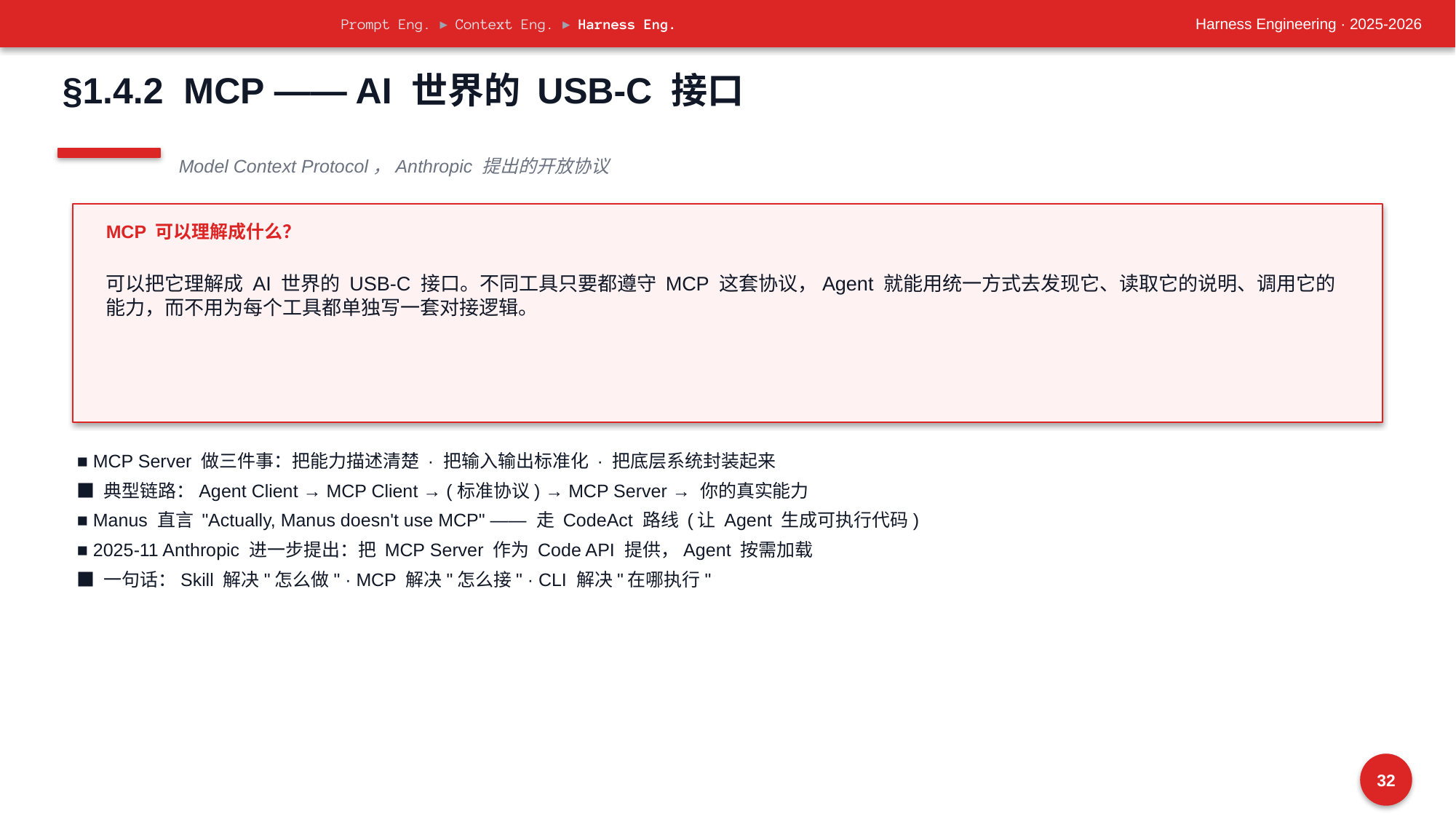

Prompt Eng.  ▸  Context Eng.  ▸  Harness Eng.
Harness Engineering · 2025-2026
§1.4.2  MCP —— AI 世界的 USB-C 接口
Model Context Protocol，Anthropic 提出的开放协议

MCP 可以理解成什么？
可以把它理解成 AI 世界的 USB-C 接口。不同工具只要都遵守 MCP 这套协议，Agent 就能用统一方式去发现它、读取它的说明、调用它的能力，而不用为每个工具都单独写一套对接逻辑。
■ MCP Server 做三件事：把能力描述清楚 · 把输入输出标准化 · 把底层系统封装起来
■ 典型链路：Agent Client → MCP Client → (标准协议) → MCP Server → 你的真实能力
■ Manus 直言 "Actually, Manus doesn't use MCP" —— 走 CodeAct 路线 (让 Agent 生成可执行代码)
■ 2025-11 Anthropic 进一步提出：把 MCP Server 作为 Code API 提供，Agent 按需加载
■ 一句话：Skill 解决"怎么做" · MCP 解决"怎么接" · CLI 解决"在哪执行"

32